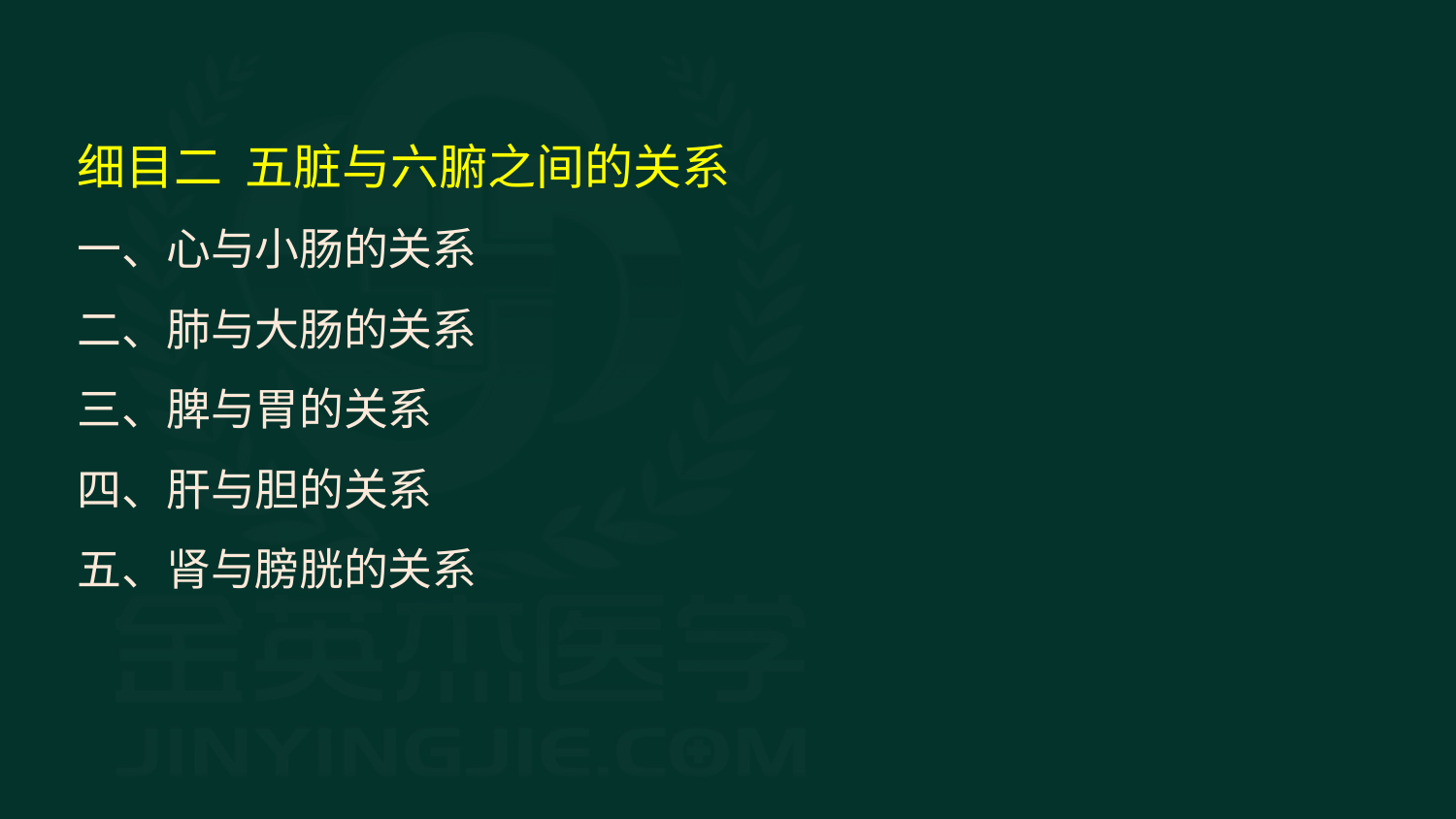

细目二  五脏与六腑之间的关系
一、心与小肠的关系
二、肺与大肠的关系
三、脾与胃的关系
四、肝与胆的关系
五、肾与膀胱的关系